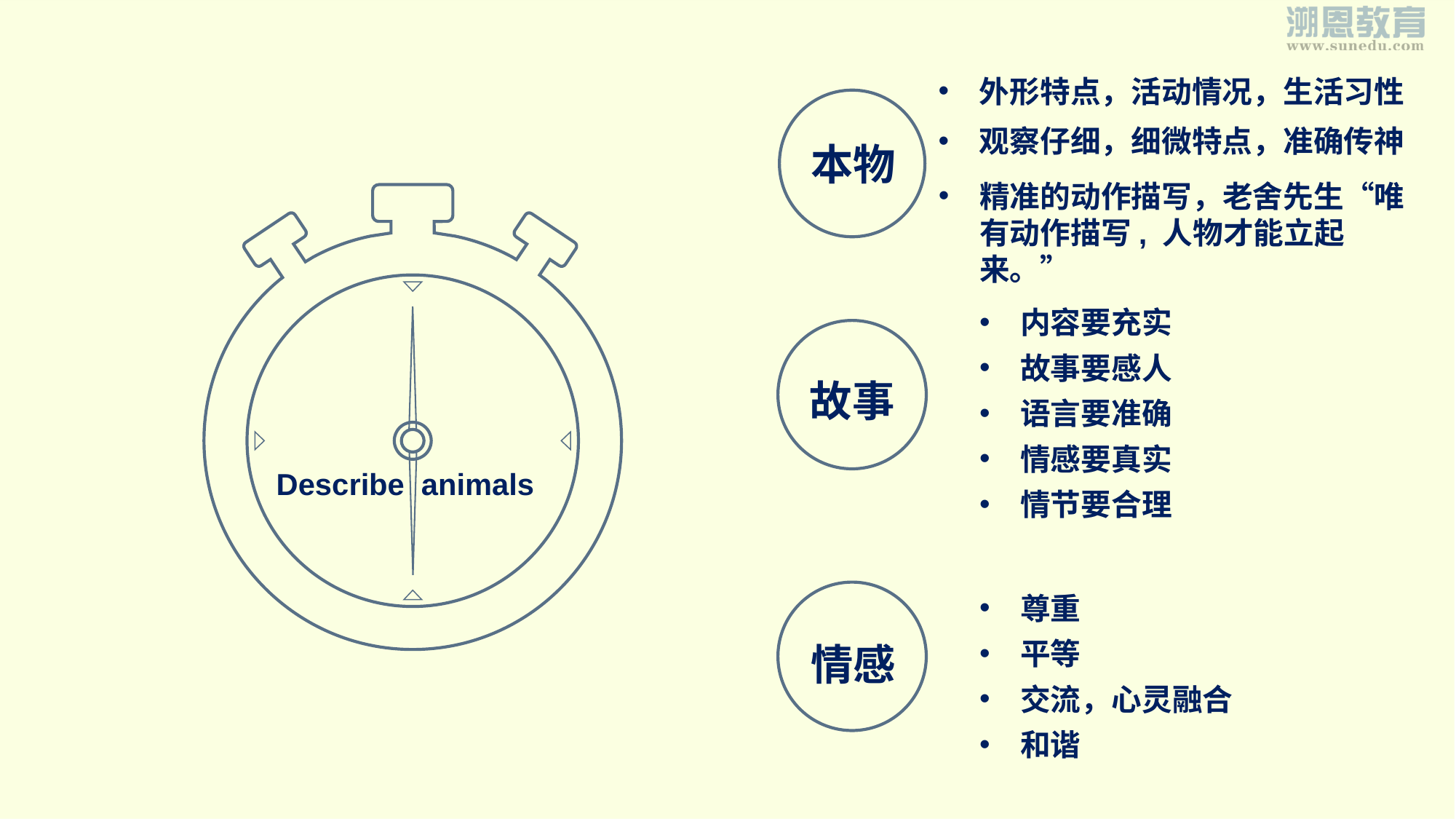

外形特点，活动情况，生活习性

本物
观察仔细，细微特点，准确传神
精准的动作描写，老舍先生“唯有动作描写, 人物才能立起来。”

Describe  animals

内容要充实
故事要感人
语言要准确
情感要真实
情节要合理

故事

尊重
平等
交流，心灵融合
和谐

情感